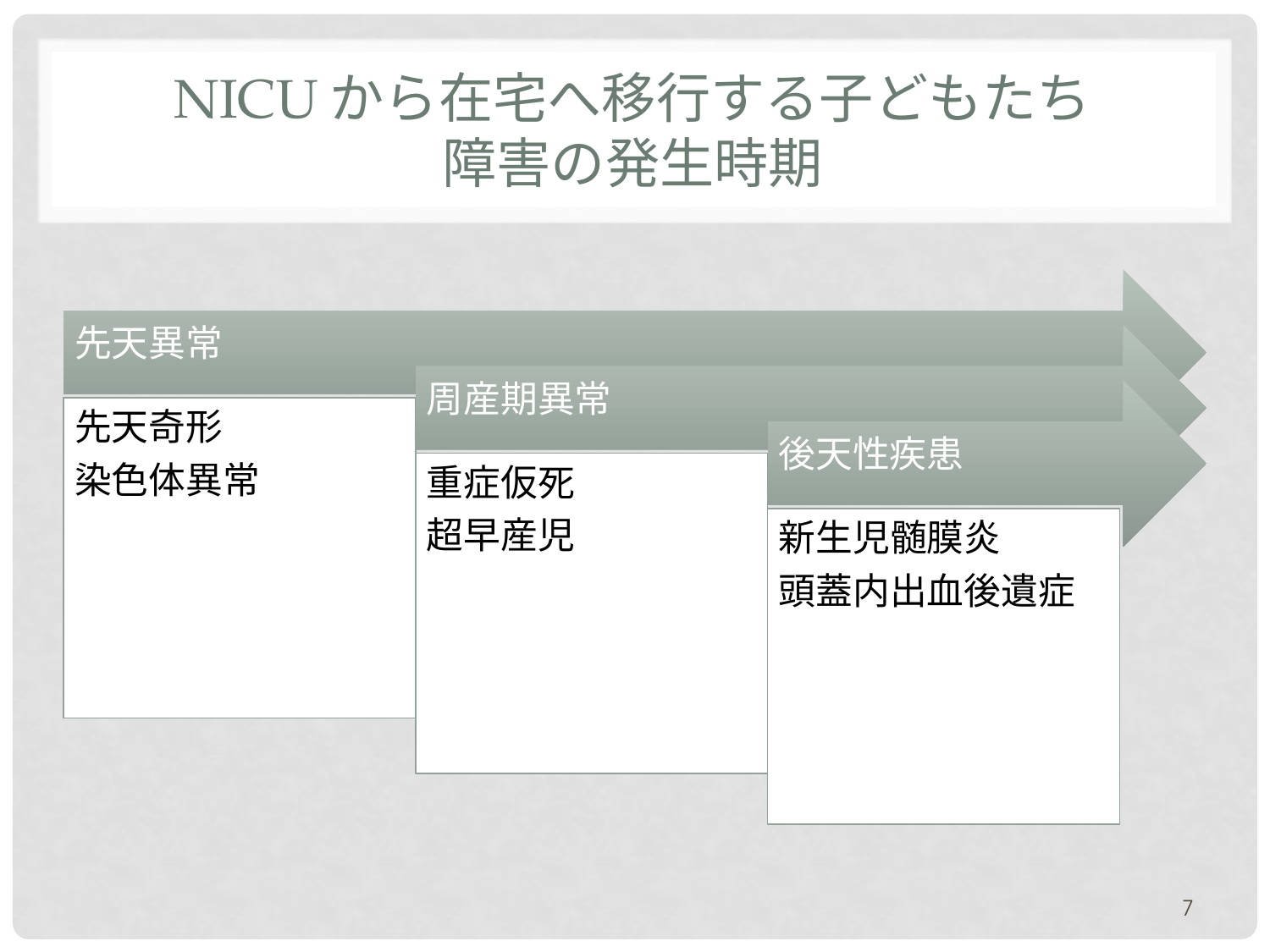

# NICUから在宅へ移行する子どもたち 障害の発生時期
先天異常
先天奇形
染色体異常
周産期異常
重症仮死
超早産児
後天性疾患
新生児髄膜炎
頭蓋内出血後遺症
7